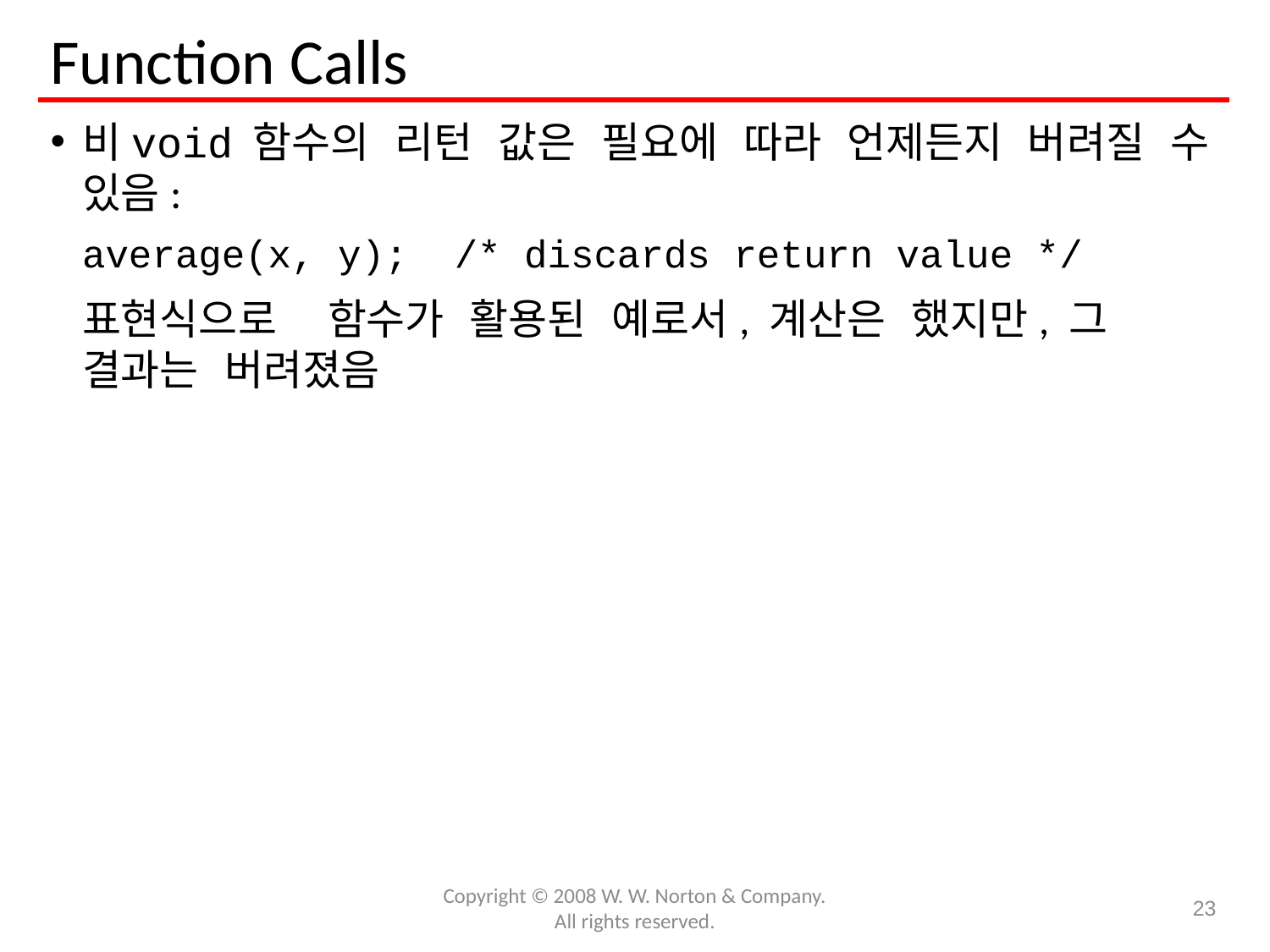

# Function Calls
비void 함수의 리턴 값은 필요에 따라 언제든지 버려질 수 있음:
	average(x, y);  /* discards return value */
	표현식으로  함수가 활용된 예로서, 계산은 했지만, 그 결과는 버려졌음
Copyright © 2008 W. W. Norton & Company.
All rights reserved.
23